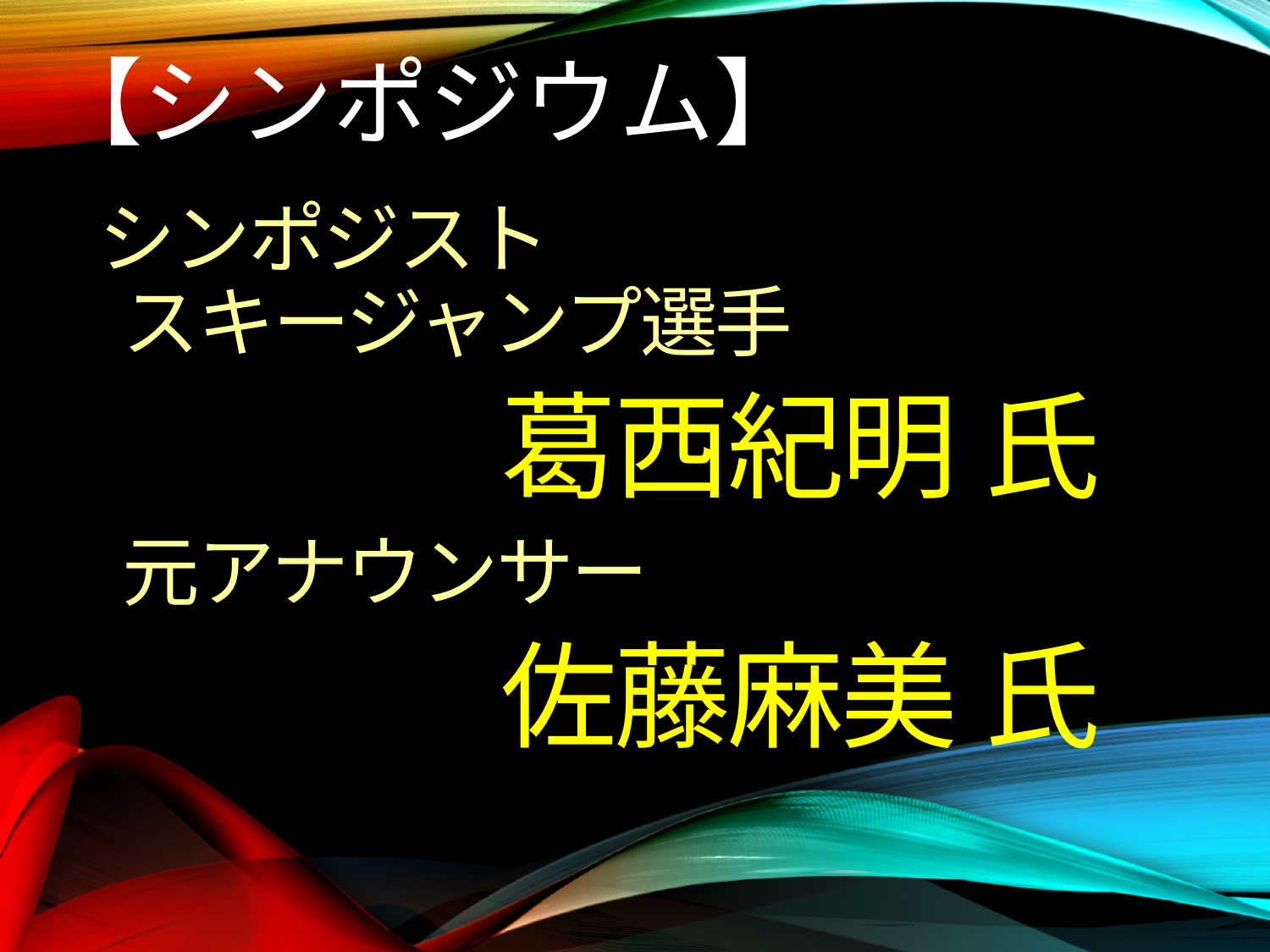

【シンポジウム】
# シンポジスト 　スキージャンプ選手 　　　　　　葛西紀明 氏
　元アナウンサー
　　　　　　佐藤麻美 氏